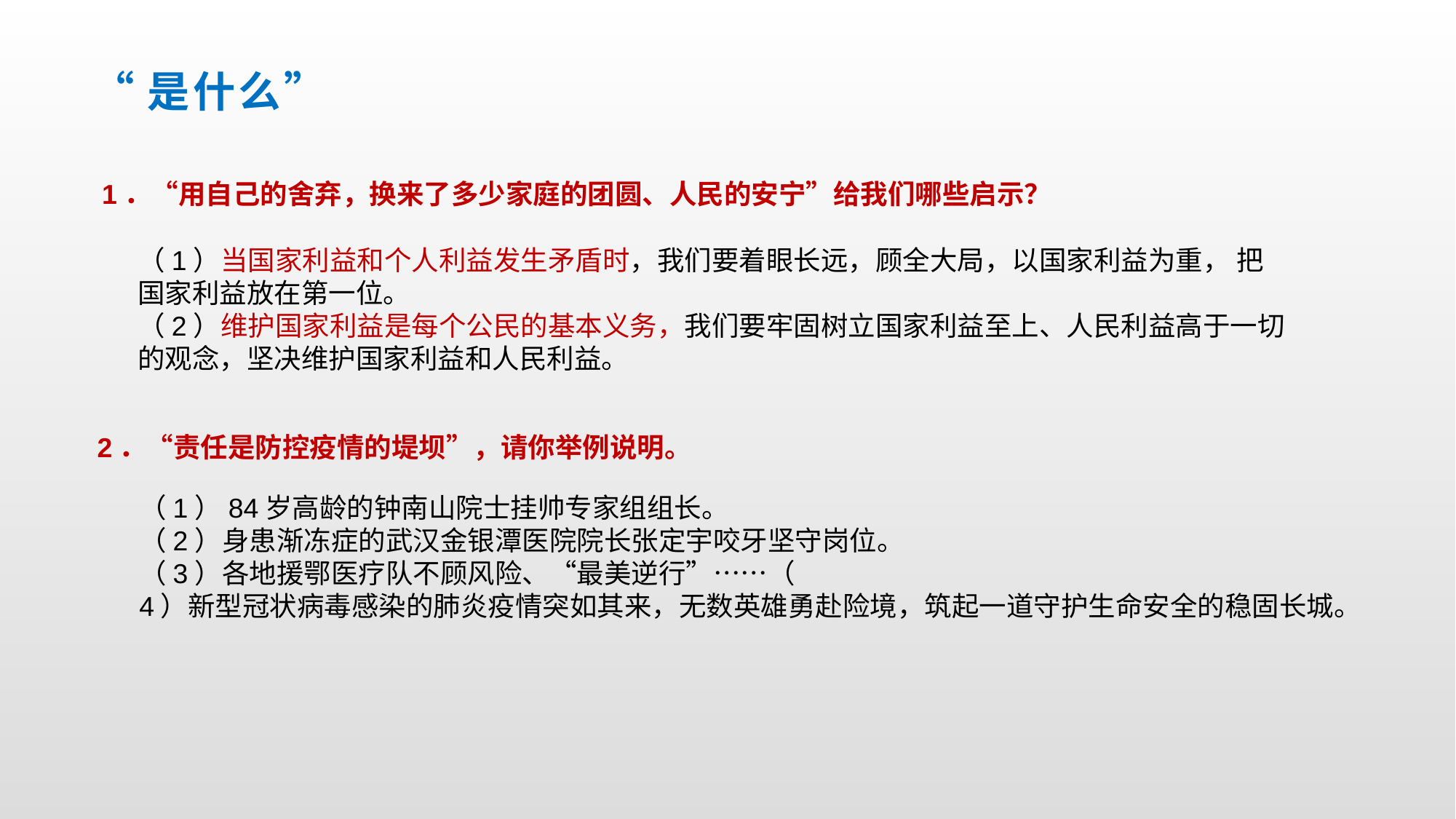

# “是什么”
1．“用自己的舍弃，换来了多少家庭的团圆、人民的安宁”给我们哪些启示？
（1）当国家利益和个人利益发生矛盾时，我们要着眼长远，顾全大局，以国家利益为重， 把国家利益放在第一位。
（2）维护国家利益是每个公民的基本义务，我们要牢固树立国家利益至上、人民利益高于一切的观念，坚决维护国家利益和人民利益。
2．“责任是防控疫情的堤坝”，请你举例说明。
（1）84岁高龄的钟南山院士挂帅专家组组长。
（2）身患渐冻症的武汉金银潭医院院长张定宇咬牙坚守岗位。
（3）各地援鄂医疗队不顾风险、“最美逆行”……（
4）新型冠状病毒感染的肺炎疫情突如其来，无数英雄勇赴险境，筑起一道守护生命安全的稳固长城。